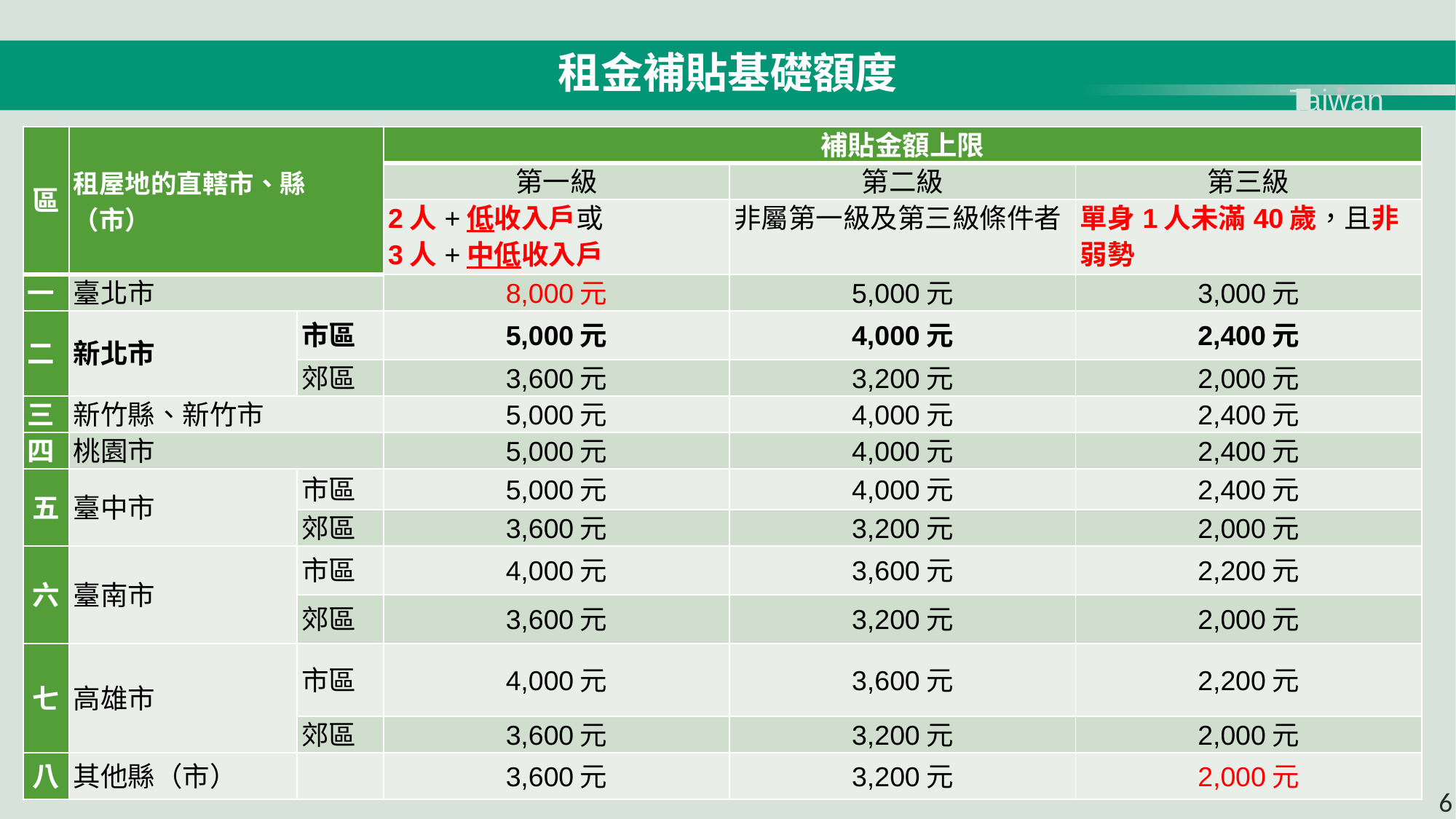

租金補貼基礎額度

Taiwan

| 區 | 租屋地的直轄市、縣（市） |  | 補貼金額上限 |  |  |
| --- | --- | --- | --- | --- | --- |
|  |  |  | 第一級 | 第二級 | 第三級 |
|  |  |  | 2人+低收入戶或 3人+中低收入戶 | 非屬第一級及第三級條件者 | 單身1人未滿40歲，且非弱勢 |
| 一 | 臺北市 |  | 8,000元 | 5,000元 | 3,000元 |
| 二 | 新北市 | 市區 | 5,000元 | 4,000元 | 2,400元 |
|  |  | 郊區 | 3,600元 | 3,200元 | 2,000元 |
| 三 | 新竹縣、新竹市 |  | 5,000元 | 4,000元 | 2,400元 |
| 四 | 桃園市 |  | 5,000元 | 4,000元 | 2,400元 |
| 五 | 臺中市 | 市區 | 5,000元 | 4,000元 | 2,400元 |
|  |  | 郊區 | 3,600元 | 3,200元 | 2,000元 |
| 六 | 臺南市 | 市區 | 4,000元 | 3,600元 | 2,200元 |
|  |  | 郊區 | 3,600元 | 3,200元 | 2,000元 |
| 七 | 高雄市 | 市區 | 4,000元 | 3,600元 | 2,200元 |
|  |  | 郊區 | 3,600元 | 3,200元 | 2,000元 |
| 八 | 其他縣（市） |  | 3,600元 | 3,200元 | 2,000元 |
6